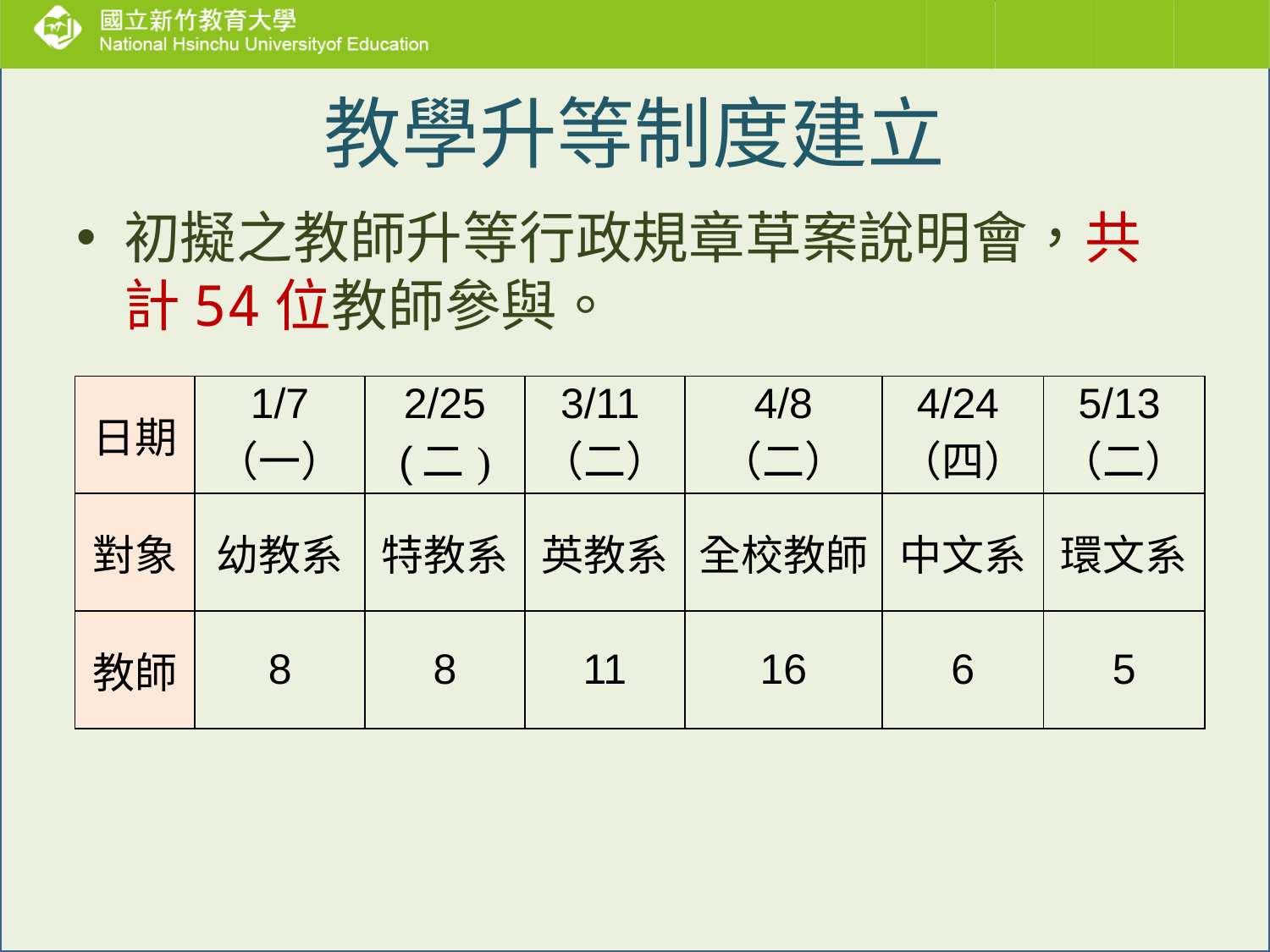

# 教學升等制度建立
初擬之教師升等行政規章草案說明會，共計54位教師參與。
| 日期 | 1/7 （一） | 2/25 (二) | 3/11（二） | 4/8 （二） | 4/24（四） | 5/13（二） |
| --- | --- | --- | --- | --- | --- | --- |
| 對象 | 幼教系 | 特教系 | 英教系 | 全校教師 | 中文系 | 環文系 |
| 教師 | 8 | 8 | 11 | 16 | 6 | 5 |